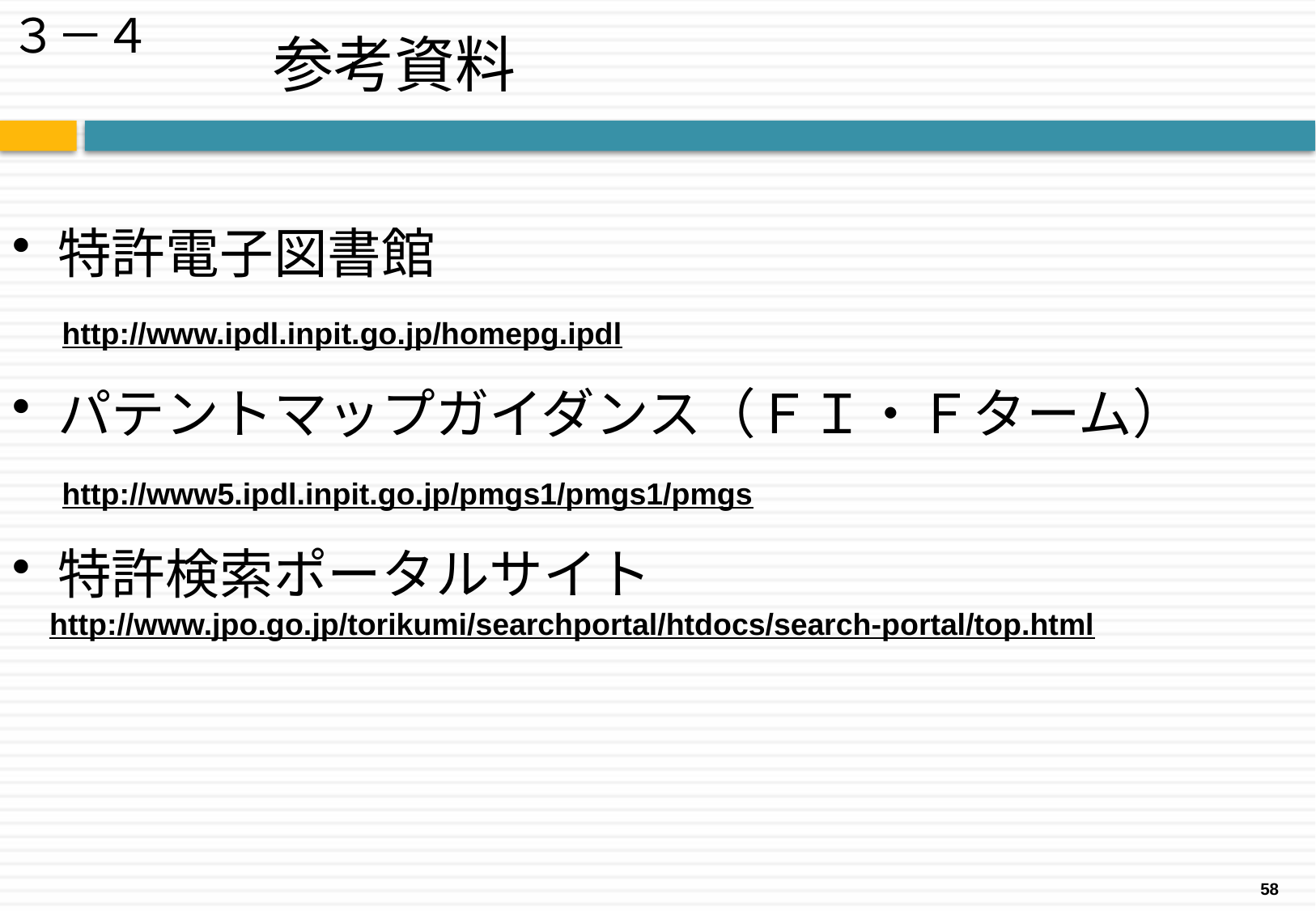

３－４
# 参考資料
特許電子図書館
　http://www.ipdl.inpit.go.jp/homepg.ipdl
パテントマップガイダンス（ＦＩ・Ｆターム）
　http://www5.ipdl.inpit.go.jp/pmgs1/pmgs1/pmgs
特許検索ポータルサイト
　http://www.jpo.go.jp/torikumi/searchportal/htdocs/search-portal/top.html
58